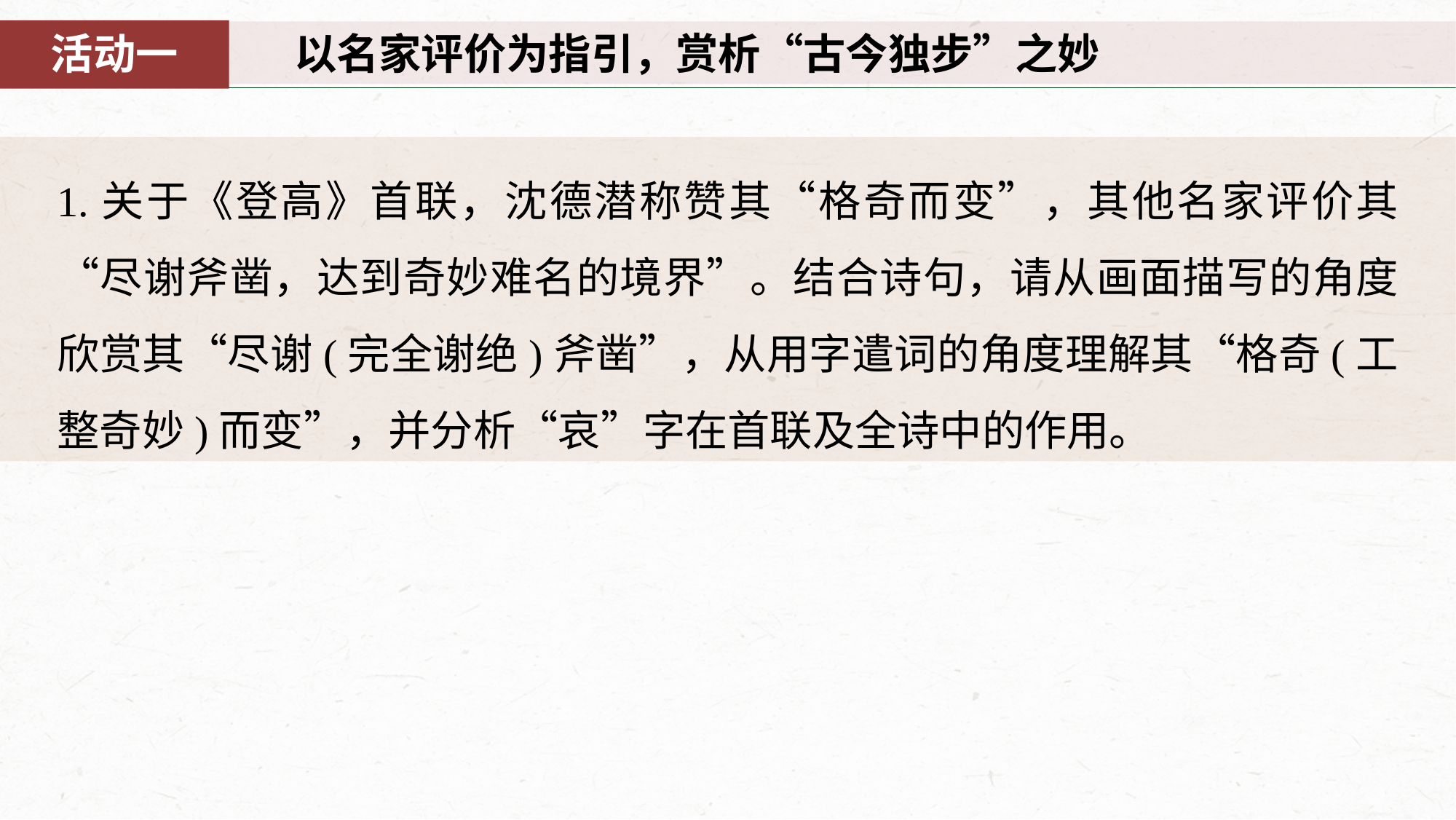

活动一
以名家评价为指引，赏析“古今独步”之妙

1.关于《登高》首联，沈德潜称赞其“格奇而变”，其他名家评价其“尽谢斧凿，达到奇妙难名的境界”。结合诗句，请从画面描写的角度欣赏其“尽谢(完全谢绝)斧凿”，从用字遣词的角度理解其“格奇(工整奇妙)而变”，并分析“哀”字在首联及全诗中的作用。